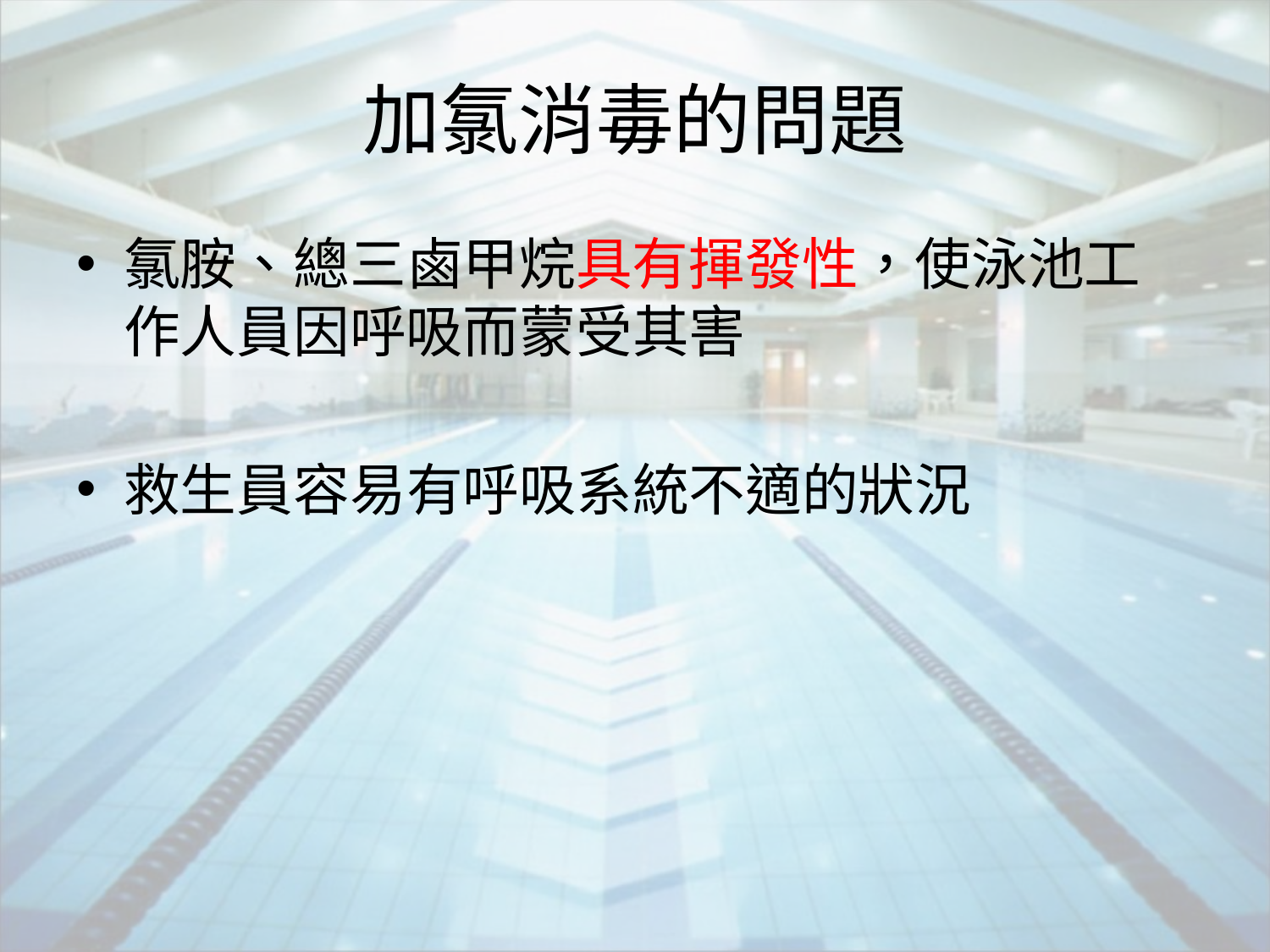

# 加氯消毒的問題
氯胺、總三鹵甲烷具有揮發性，使泳池工作人員因呼吸而蒙受其害

救生員容易有呼吸系統不適的狀況